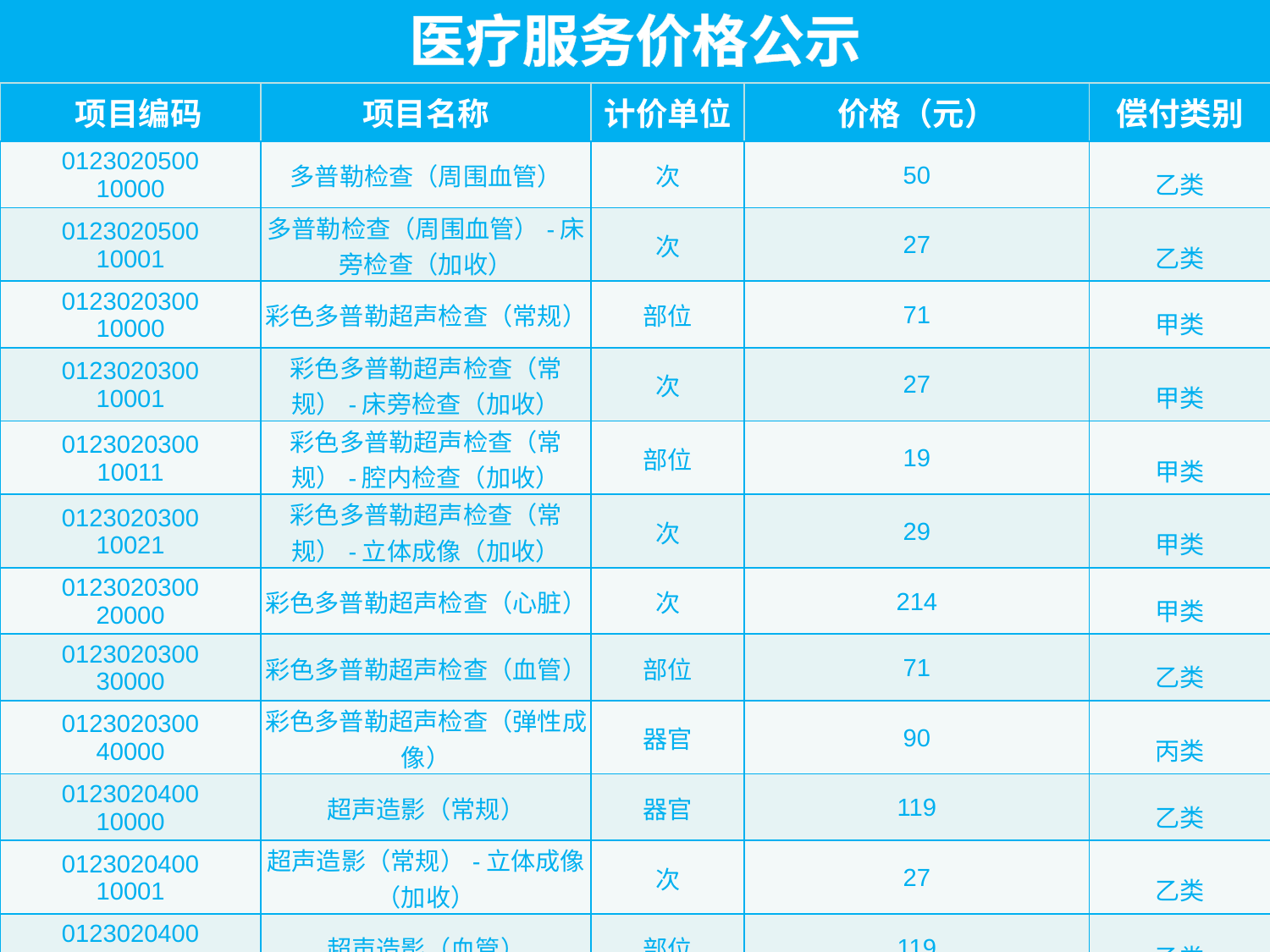

| 医疗服务价格公示 |  |  |  |  |
| --- | --- | --- | --- | --- |
| 项目编码 | 项目名称 | 计价单位 | 价格（元） | 偿付类别 |
| 0123020500 10000 | 多普勒检查（周围血管） | 次 | 50 | 乙类 |
| 0123020500 10001 | 多普勒检查（周围血管）-床旁检查（加收） | 次 | 27 | 乙类 |
| 0123020300 10000 | 彩色多普勒超声检查（常规） | 部位 | 71 | 甲类 |
| 0123020300 10001 | 彩色多普勒超声检查（常规）-床旁检查（加收） | 次 | 27 | 甲类 |
| 0123020300 10011 | 彩色多普勒超声检查（常规）-腔内检查（加收） | 部位 | 19 | 甲类 |
| 0123020300 10021 | 彩色多普勒超声检查（常规）-立体成像（加收） | 次 | 29 | 甲类 |
| 0123020300 20000 | 彩色多普勒超声检查（心脏） | 次 | 214 | 甲类 |
| 0123020300 30000 | 彩色多普勒超声检查（血管） | 部位 | 71 | 乙类 |
| 0123020300 40000 | 彩色多普勒超声检查（弹性成像） | 器官 | 90 | 丙类 |
| 0123020400 10000 | 超声造影（常规） | 器官 | 119 | 乙类 |
| 0123020400 10001 | 超声造影（常规）-立体成像（加收） | 次 | 27 | 乙类 |
| 0123020400 20000 | 超声造影（血管） | 部位 | 119 | 乙类 |